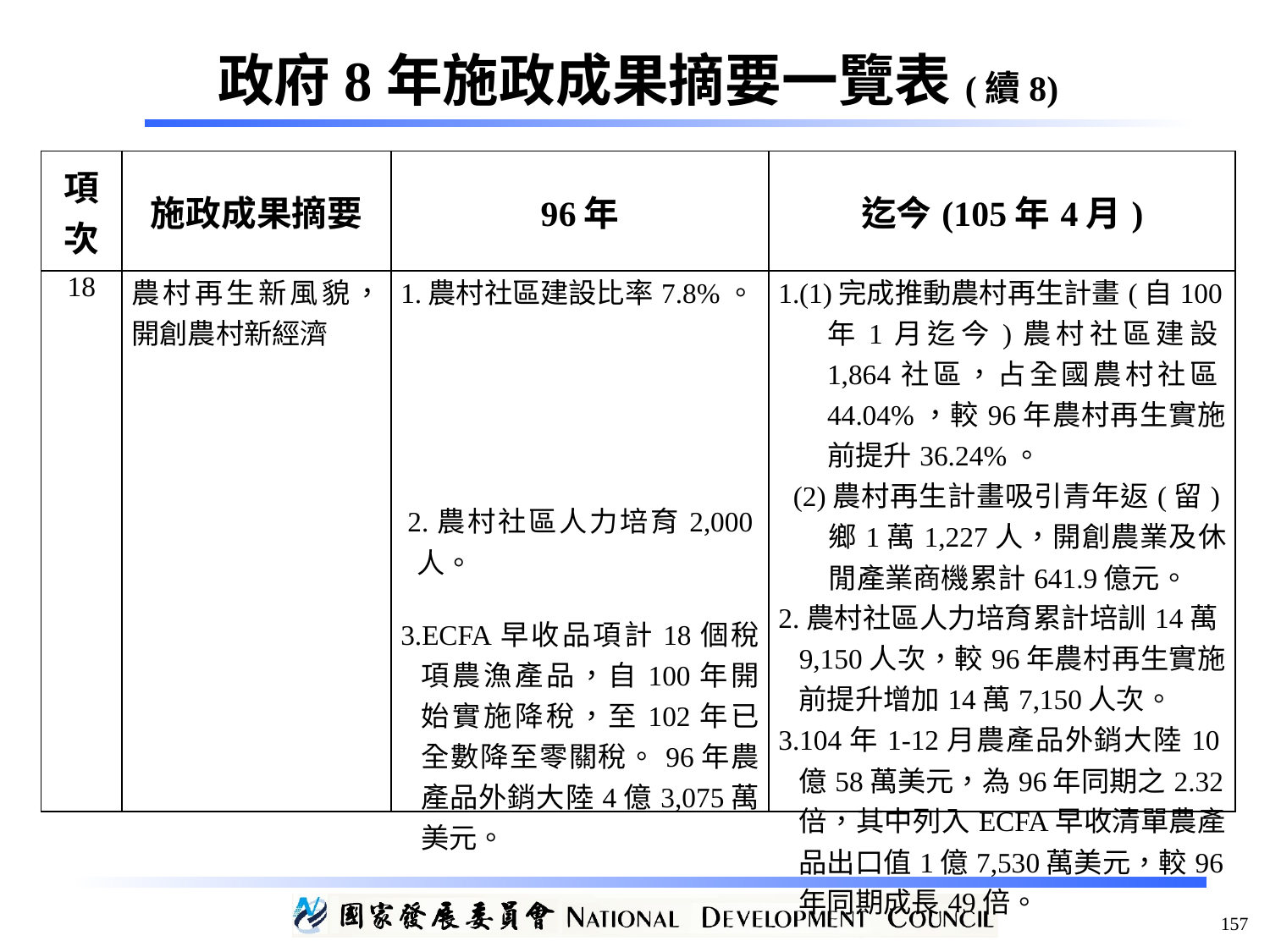

政府8年施政成果摘要一覽表(續8)
| 項次 | 施政成果摘要 | 96年 | 迄今(105年4月) |
| --- | --- | --- | --- |
| 18 | 農村再生新風貌，開創農村新經濟 | 1.農村社區建設比率7.8%。              2.農村社區人力培育2,000人。   3.ECFA早收品項計18個稅項農漁產品，自100年開始實施降稅，至102年已全數降至零關稅。96年農產品外銷大陸4億3,075萬美元。 | 1.(1)完成推動農村再生計畫(自100年1月迄今)農村社區建設1,864社區，占全國農村社區44.04%，較96年農村再生實施前提升36.24%。 (2)農村再生計畫吸引青年返(留)鄉1萬1,227人，開創農業及休閒產業商機累計641.9億元。 2.農村社區人力培育累計培訓14萬9,150人次，較96年農村再生實施前提升增加14萬7,150人次。 3.104年1-12月農產品外銷大陸10億58萬美元，為96年同期之2.32倍，其中列入ECFA早收清單農產品出口值1億7,530萬美元，較96年同期成長49倍。 |
157